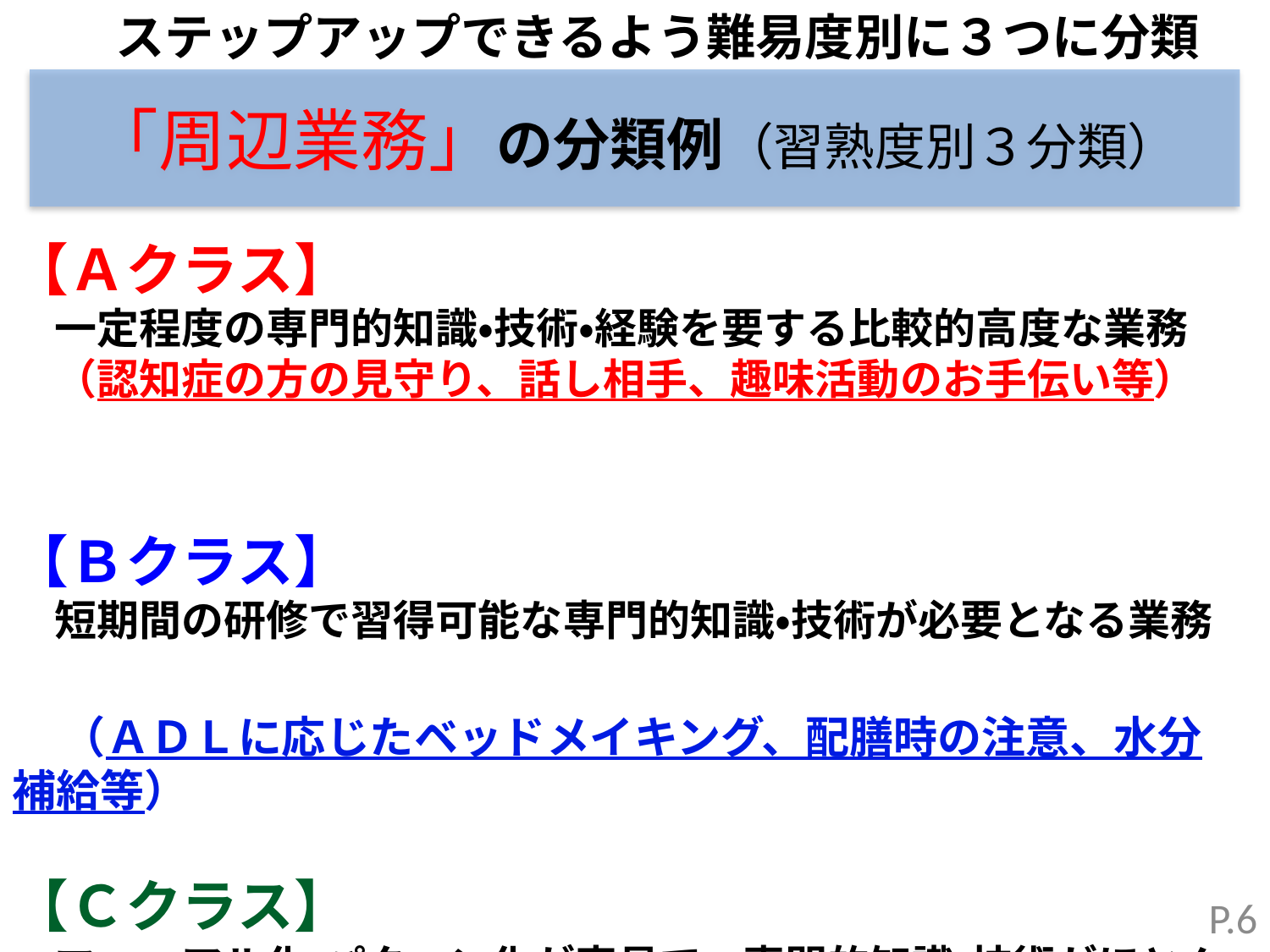

ステップアップできるよう難易度別に３つに分類
「周辺業務」の分類例（習熟度別３分類）
【Ａクラス】
　一定程度の専門的知識・技術・経験を要する比較的高度な業務
　（認知症の方の見守り、話し相手、趣味活動のお手伝い等）

【Ｂクラス】
　短期間の研修で習得可能な専門的知識・技術が必要となる業務
　（ＡＤＬに応じたベッドメイキング、配膳時の注意、水分補給等）

【Ｃクラス】
　マニュアル化・パターン化が容易で、専門的知識・技術がほとんど
　ない方でも行える業務　（居室の清掃、片付け、備品の準備等）
P.6